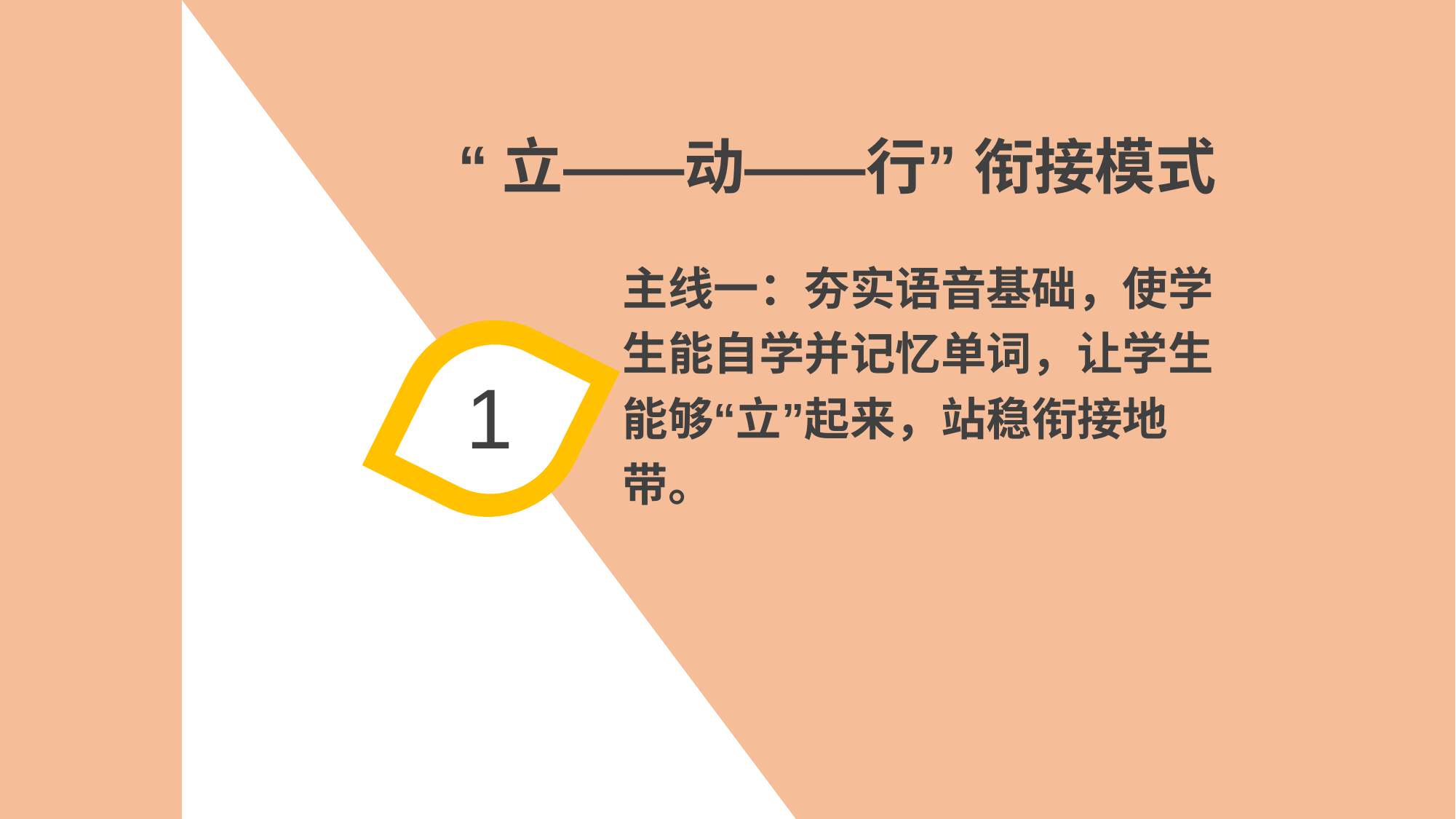

“立——动——行” 衔接模式
主线一：夯实语音基础，使学生能自学并记忆单词，让学生能够“立”起来，站稳衔接地带。
1